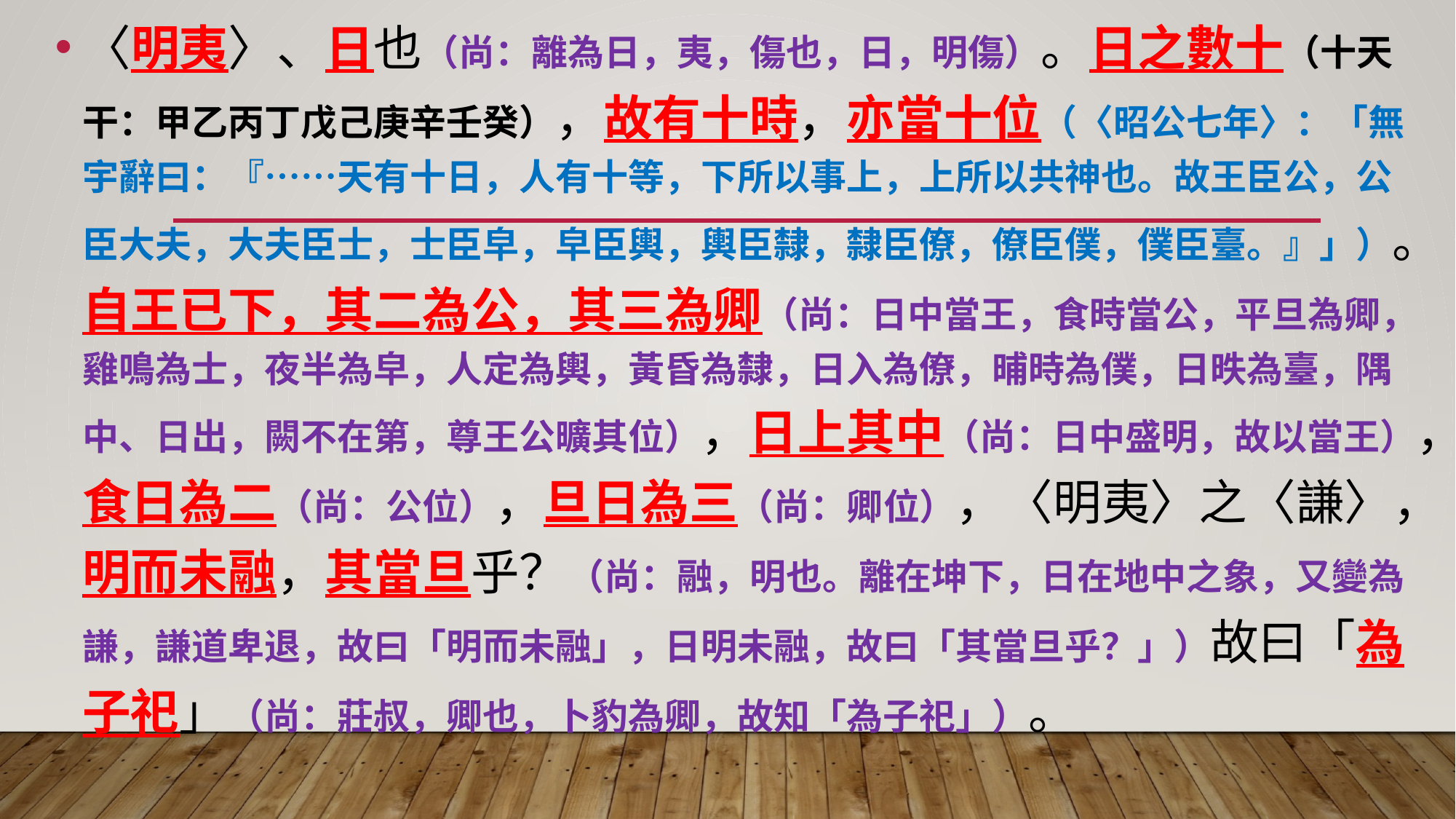

〈明夷〉、日也（尚：離為日，夷，傷也，日，明傷）。日之數十（十天干：甲乙丙丁戊己庚辛壬癸），故有十時，亦當十位（〈昭公七年〉：「無宇辭曰：『……天有十日，人有十等，下所以事上，上所以共神也。故王臣公，公臣大夫，大夫臣士，士臣皁，皁臣輿，輿臣隸，隸臣僚，僚臣僕，僕臣臺。』」）。自王已下，其二為公，其三為卿（尚：日中當王，食時當公，平旦為卿，雞鳴為士，夜半為皁，人定為輿，黃昏為隸，日入為僚，晡時為僕，日昳為臺，隅中、日出，闕不在第，尊王公曠其位），日上其中（尚：日中盛明，故以當王），食日為二（尚：公位），旦日為三（尚：卿位），〈明夷〉之〈謙〉，明而未融，其當旦乎？（尚：融，明也。離在坤下，日在地中之象，又變為謙，謙道卑退，故曰「明而未融」，日明未融，故曰「其當旦乎？」）故曰「為子祀」（尚：莊叔，卿也，卜豹為卿，故知「為子祀」）。